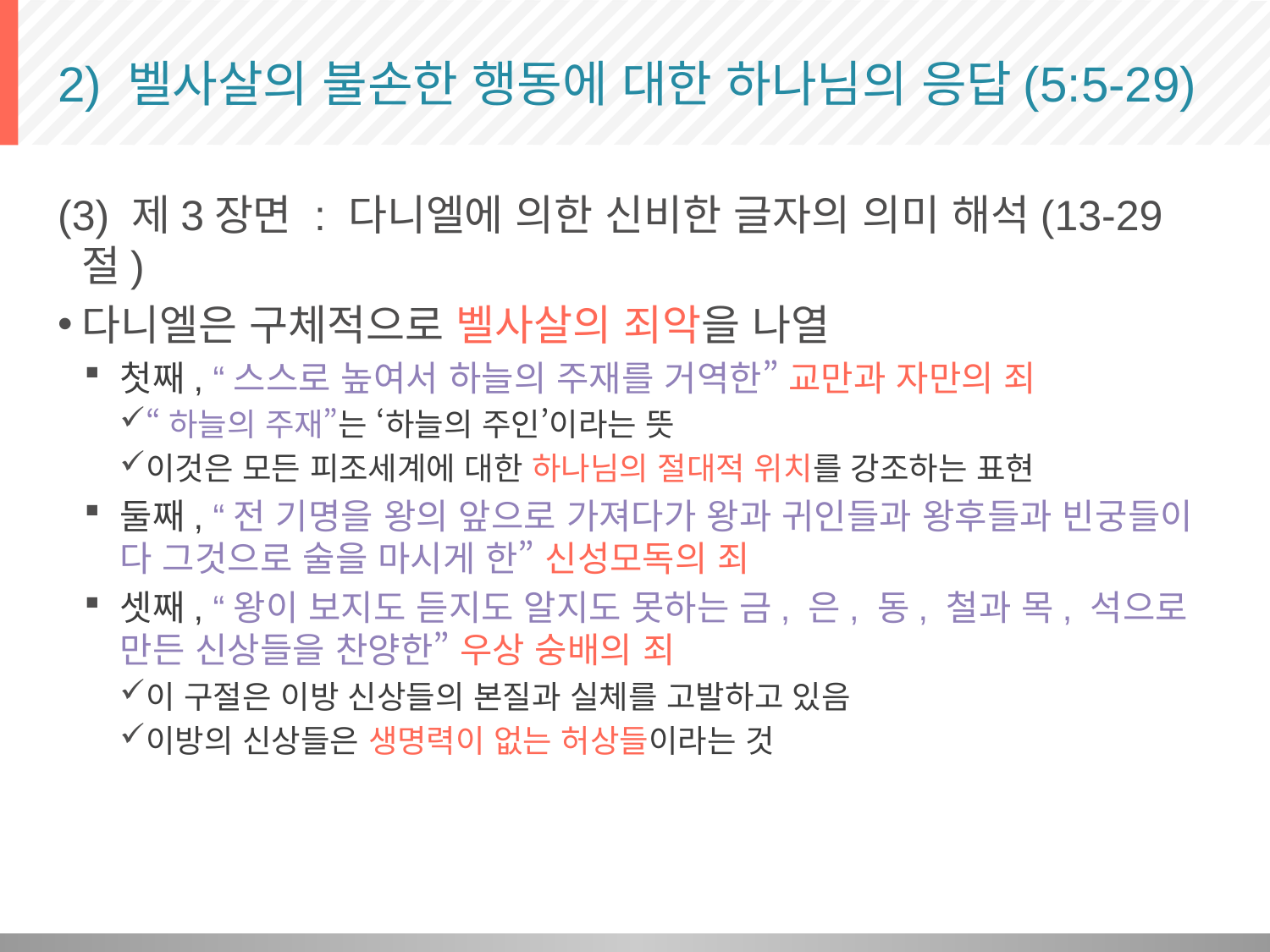

# 2) 벨사살의 불손한 행동에 대한 하나님의 응답(5:5-29)
(3) 제3장면 : 다니엘에 의한 신비한 글자의 의미 해석(13-29절)
다니엘은 구체적으로 벨사살의 죄악을 나열
첫째, “스스로 높여서 하늘의 주재를 거역한” 교만과 자만의 죄
“하늘의 주재”는 ‘하늘의 주인’이라는 뜻
이것은 모든 피조세계에 대한 하나님의 절대적 위치를 강조하는 표현
둘째, “전 기명을 왕의 앞으로 가져다가 왕과 귀인들과 왕후들과 빈궁들이 다 그것으로 술을 마시게 한” 신성모독의 죄
셋째, “왕이 보지도 듣지도 알지도 못하는 금, 은, 동, 철과 목, 석으로 만든 신상들을 찬양한” 우상 숭배의 죄
이 구절은 이방 신상들의 본질과 실체를 고발하고 있음
이방의 신상들은 생명력이 없는 허상들이라는 것